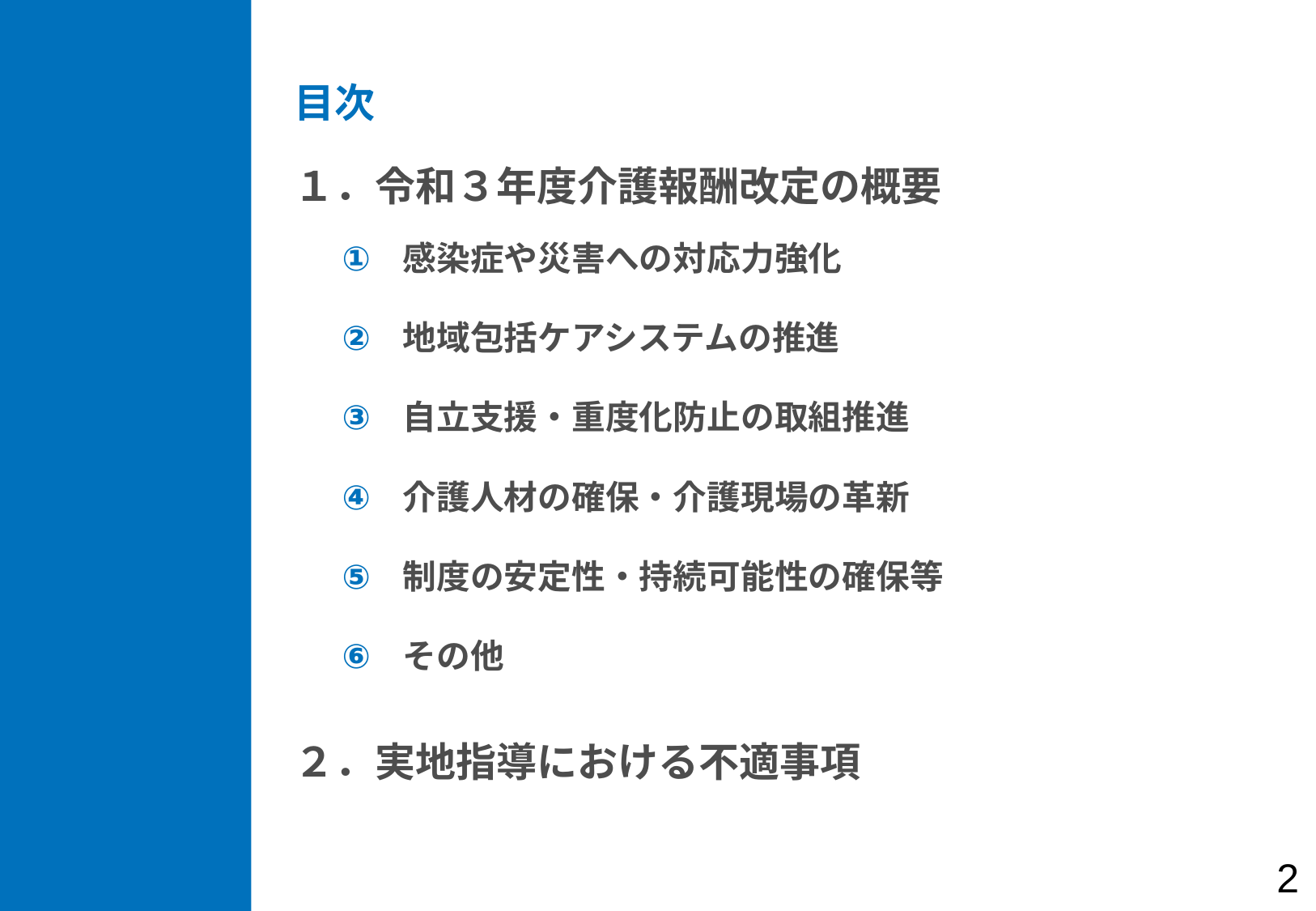

#
目次
１．令和３年度介護報酬改定の概要
感染症や災害への対応力強化
地域包括ケアシステムの推進
自立支援・重度化防止の取組推進
介護人材の確保・介護現場の革新
制度の安定性・持続可能性の確保等
その他
２．実地指導における不適事項
2